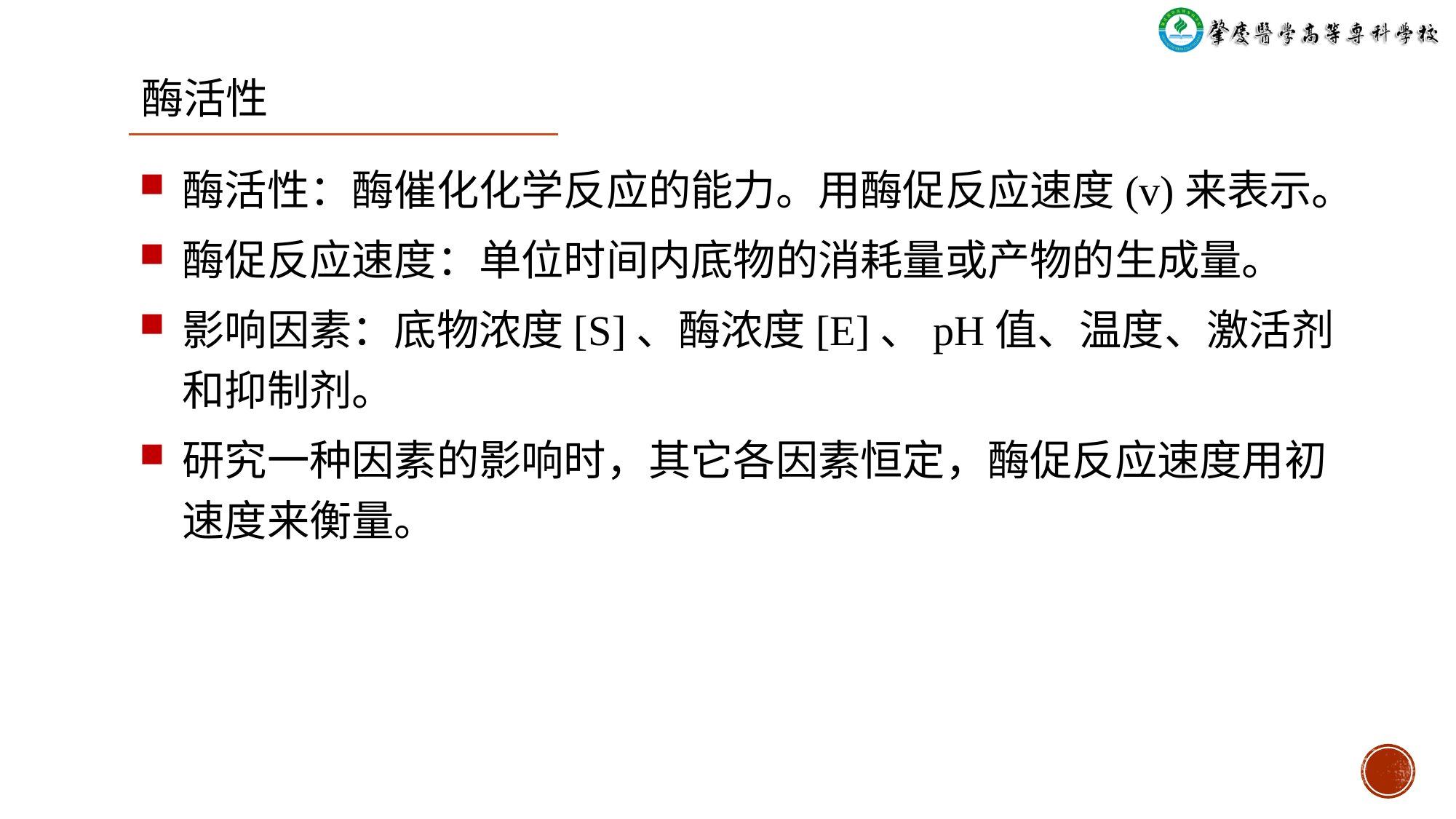

酶活性
酶活性：酶催化化学反应的能力。用酶促反应速度(v)来表示。
酶促反应速度：单位时间内底物的消耗量或产物的生成量。
影响因素：底物浓度[S]、酶浓度[E]、pH值、温度、激活剂和抑制剂。
研究一种因素的影响时，其它各因素恒定，酶促反应速度用初速度来衡量。